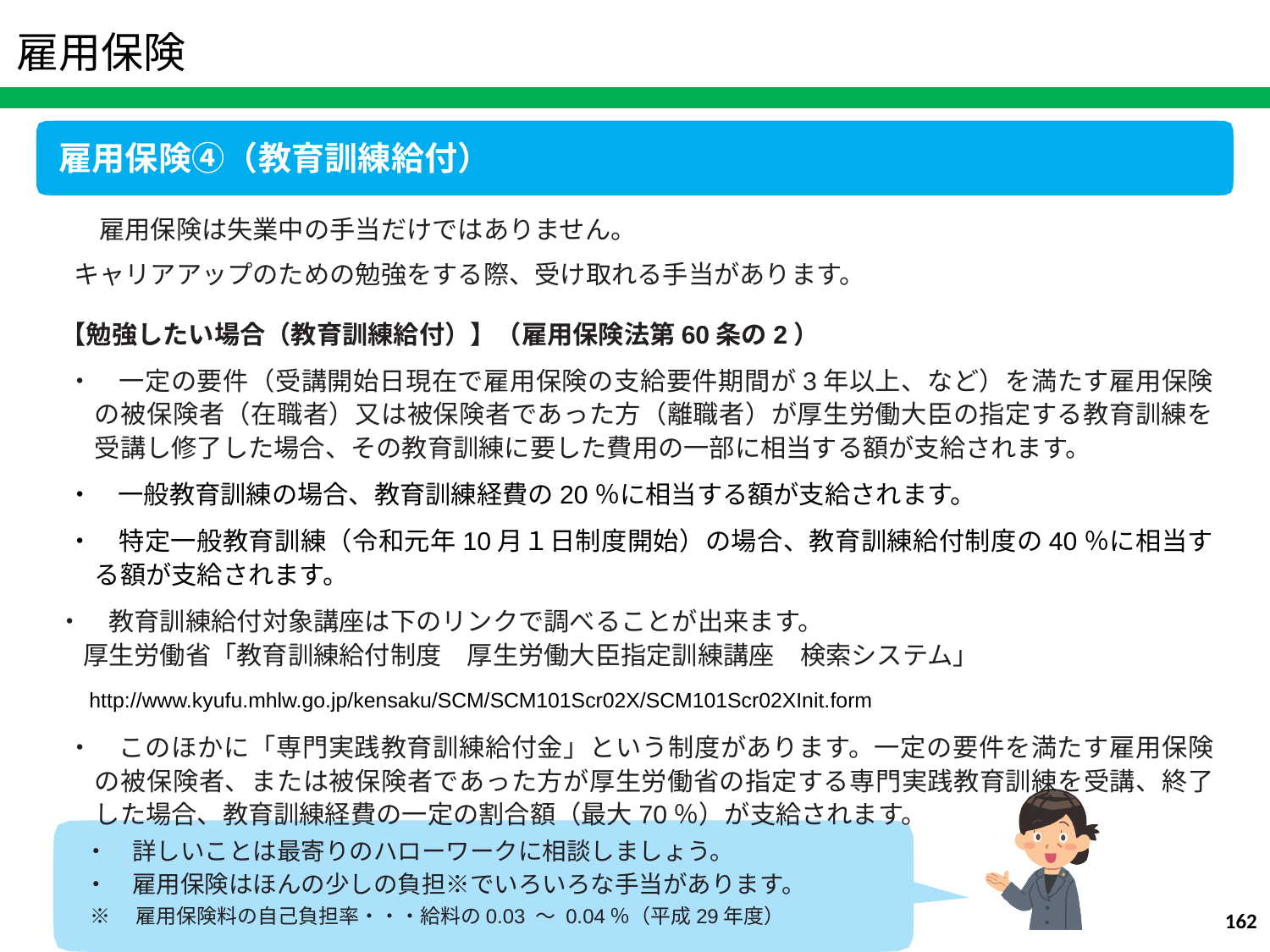

雇用保険

雇用保険④（教育訓練給付）
　雇用保険は失業中の手当だけではありません。
キャリアアップのための勉強をする際、受け取れる手当があります。
【勉強したい場合（教育訓練給付）】（雇用保険法第60条の2）
・　一定の要件（受講開始日現在で雇用保険の支給要件期間が3年以上、など）を満たす雇用保険の被保険者（在職者）又は被保険者であった方（離職者）が厚生労働大臣の指定する教育訓練を受講し修了した場合、その教育訓練に要した費用の一部に相当する額が支給されます。
・　一般教育訓練の場合、教育訓練経費の20％に相当する額が支給されます。
・　特定一般教育訓練（令和元年10月１日制度開始）の場合、教育訓練給付制度の40％に相当する額が支給されます。
・　教育訓練給付対象講座は下のリンクで調べることが出来ます。
　厚生労働省「教育訓練給付制度　厚生労働大臣指定訓練講座　検索システム」
　http://www.kyufu.mhlw.go.jp/kensaku/SCM/SCM101Scr02X/SCM101Scr02XInit.form
・　このほかに「専門実践教育訓練給付金」という制度があります。一定の要件を満たす雇用保険の被保険者、または被保険者であった方が厚生労働省の指定する専門実践教育訓練を受講、終了した場合、教育訓練経費の一定の割合額（最大70％）が支給されます。

・　詳しいことは最寄りのハローワークに相談しましょう。
・　雇用保険はほんの少しの負担※でいろいろな手当があります。
※　雇用保険料の自己負担率・・・給料の0.03 ～ 0.04％（平成29年度）
162